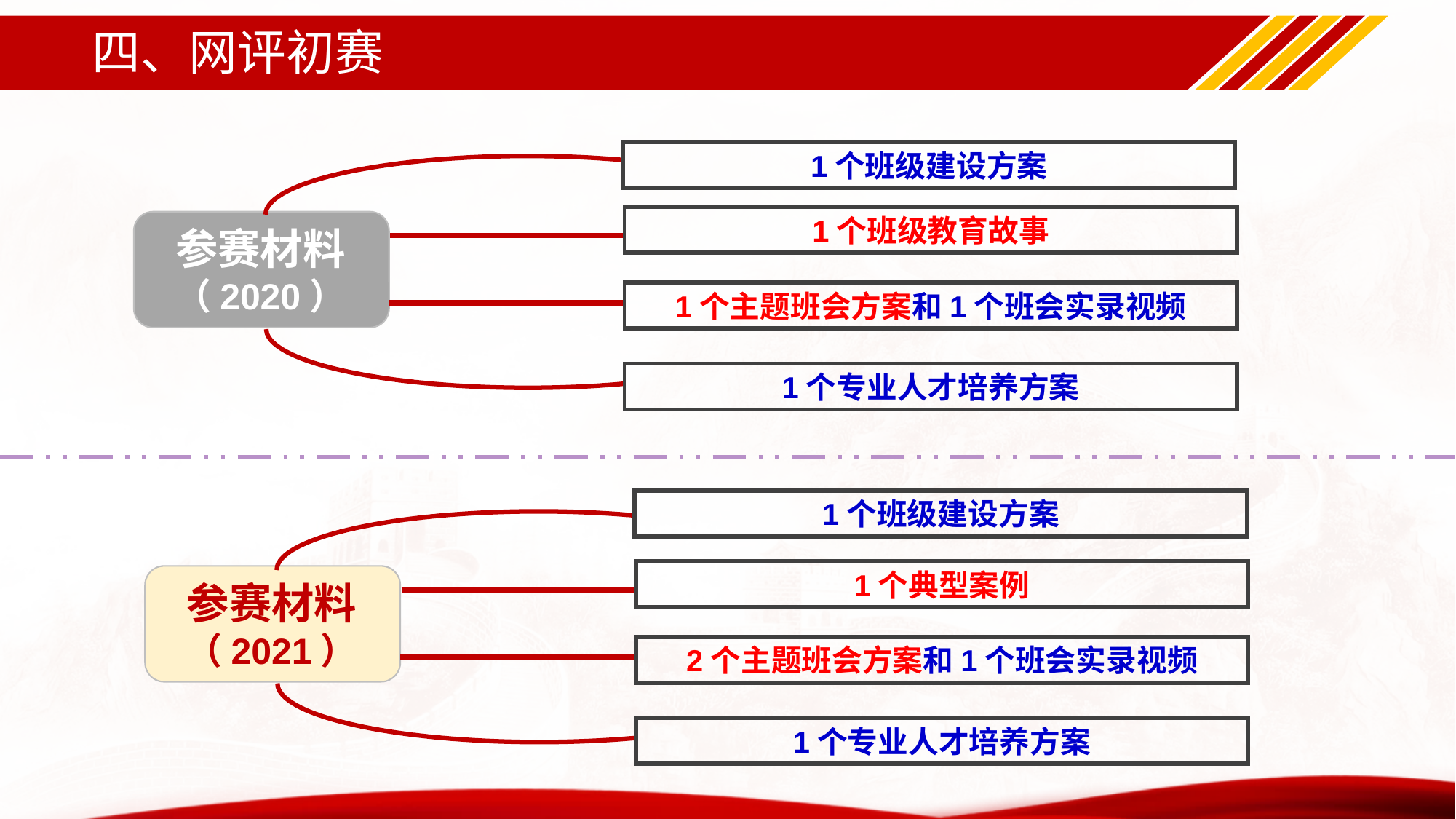

# 四、网评初赛
1个班级建设方案

1个班级教育故事

参赛材料（2020）

1个主题班会方案和1个班会实录视频
1个专业人才培养方案
1个班级建设方案

1个典型案例

参赛材料（2021）

2个主题班会方案和1个班会实录视频
1个专业人才培养方案